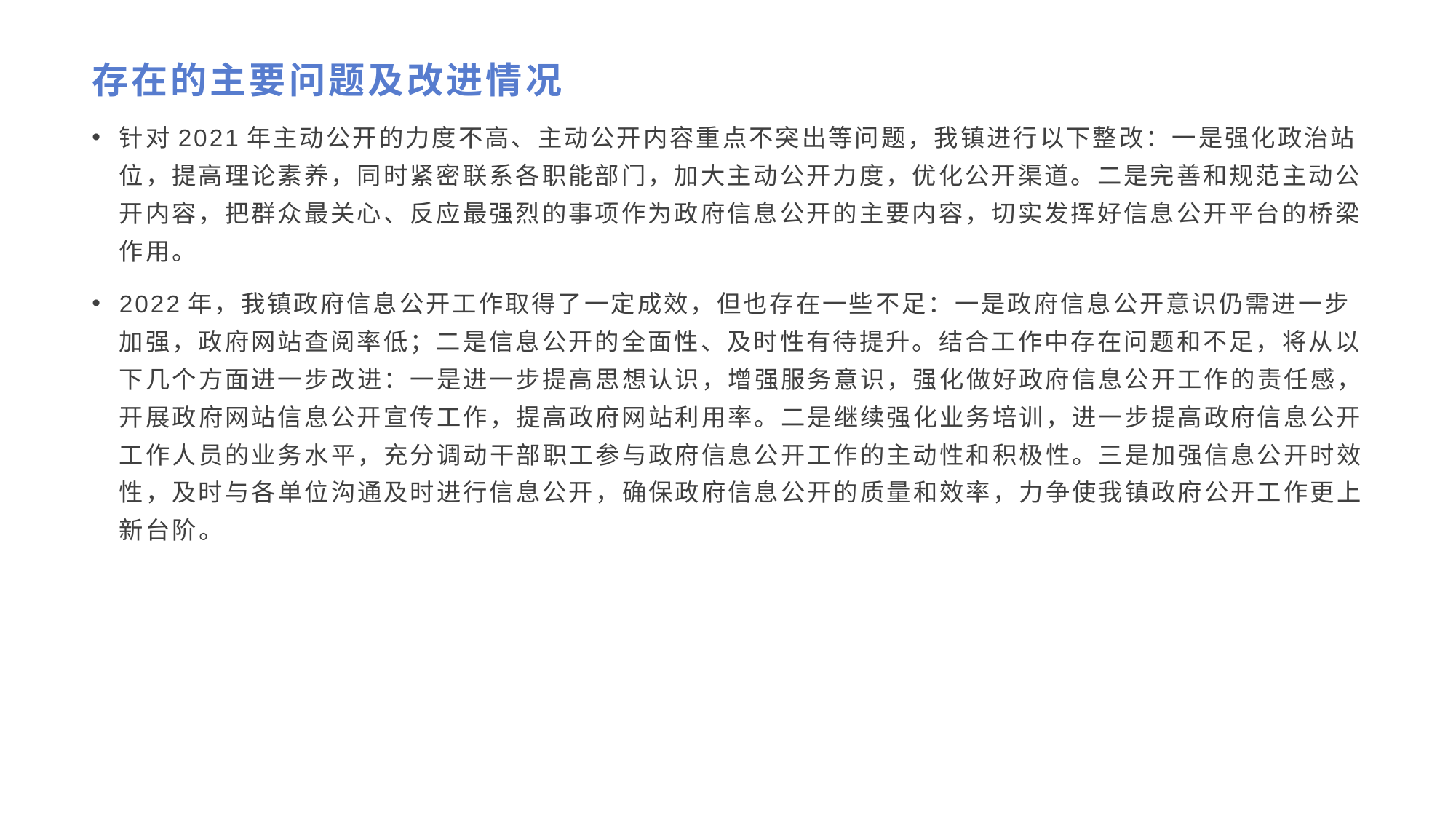

# 存在的主要问题及改进情况
针对2021年主动公开的力度不高、主动公开内容重点不突出等问题，我镇进行以下整改：一是强化政治站位，提高理论素养，同时紧密联系各职能部门，加大主动公开力度，优化公开渠道。二是完善和规范主动公开内容，把群众最关心、反应最强烈的事项作为政府信息公开的主要内容，切实发挥好信息公开平台的桥梁作用。
2022年，我镇政府信息公开工作取得了一定成效，但也存在一些不足：一是政府信息公开意识仍需进一步加强，政府网站查阅率低；二是信息公开的全面性、及时性有待提升。结合工作中存在问题和不足，将从以下几个方面进一步改进：一是进一步提高思想认识，增强服务意识，强化做好政府信息公开工作的责任感，开展政府网站信息公开宣传工作，提高政府网站利用率。二是继续强化业务培训，进一步提高政府信息公开工作人员的业务水平，充分调动干部职工参与政府信息公开工作的主动性和积极性。三是加强信息公开时效性，及时与各单位沟通及时进行信息公开，确保政府信息公开的质量和效率，力争使我镇政府公开工作更上新台阶。